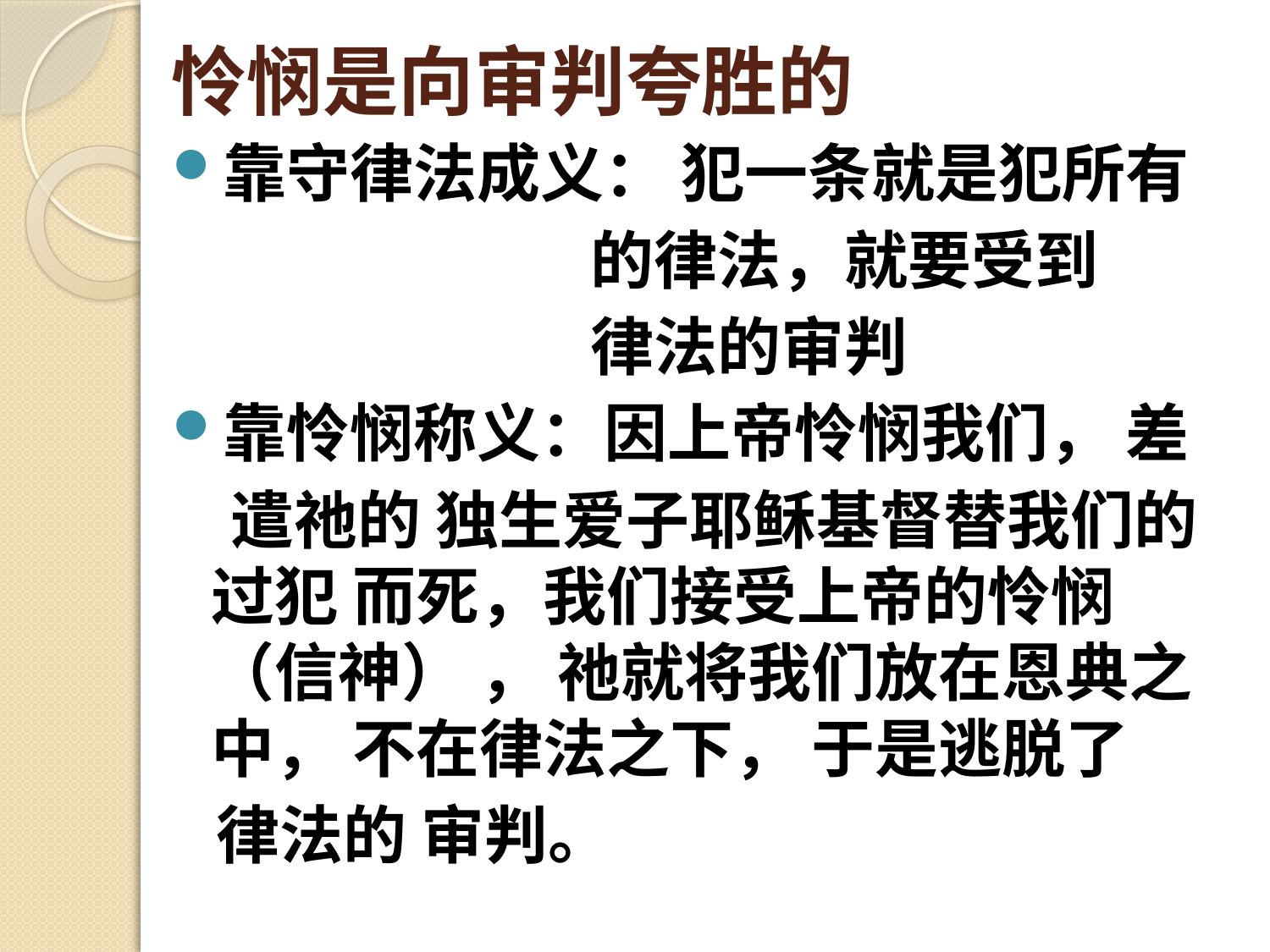

# 怜悯是向审判夸胜的
靠守律法成义： 犯一条就是犯所有
                            的律法，就要受到
                            律法的审判
靠怜悯称义：因上帝怜悯我们， 差
   遣祂的 独生爱子耶稣基督替我们的过犯 而死，我们接受上帝的怜悯（信神） ， 祂就将我们放在恩典之中， 不在律法之下， 于是逃脱了
  律法的 审判。